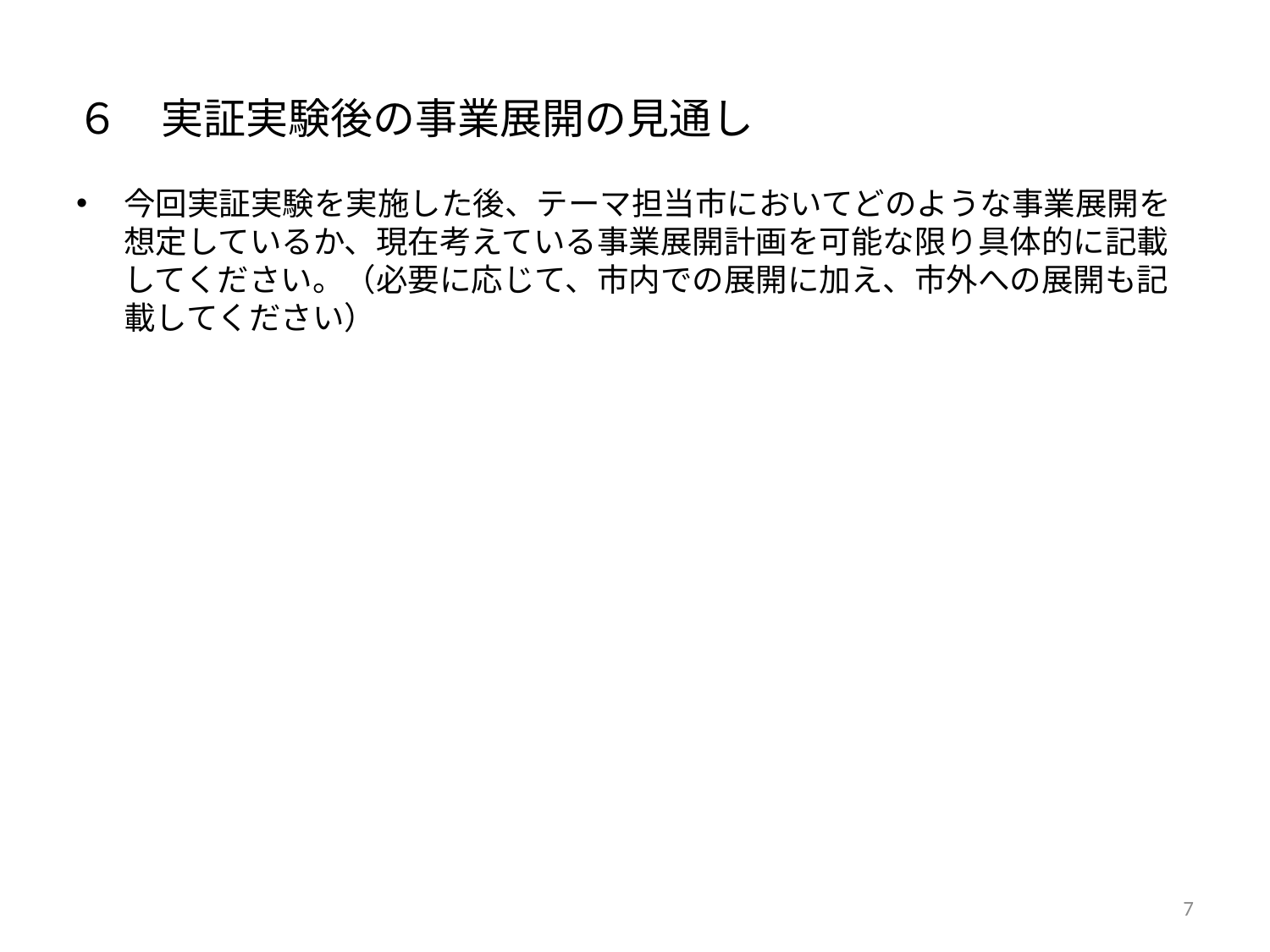

# ６　実証実験後の事業展開の見通し
今回実証実験を実施した後、テーマ担当市においてどのような事業展開を想定しているか、現在考えている事業展開計画を可能な限り具体的に記載してください。（必要に応じて、市内での展開に加え、市外への展開も記載してください）
7